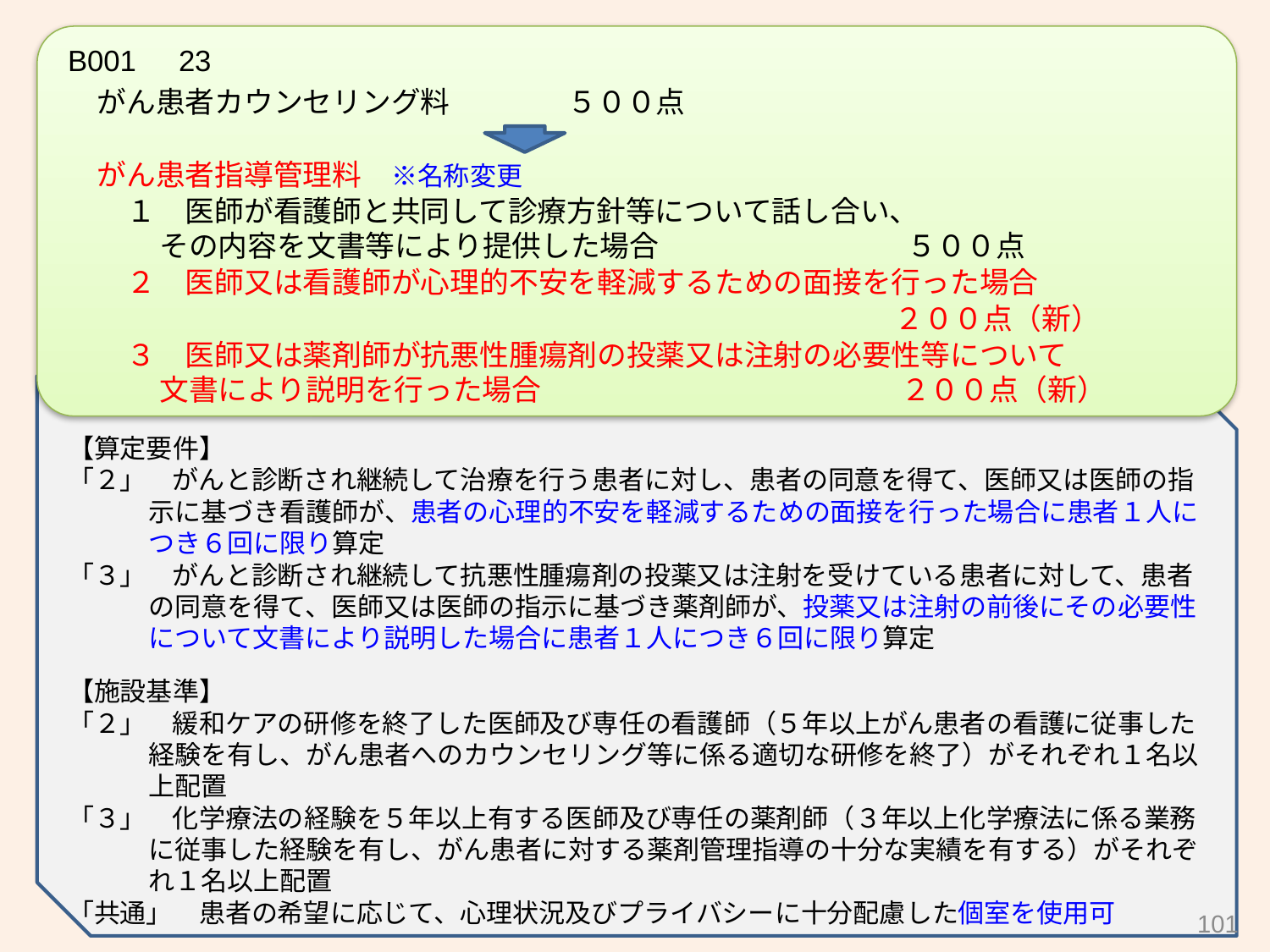

B001　23
　がん患者カウンセリング料　　　　５００点

　がん患者指導管理料　※名称変更
　　１　医師が看護師と共同して診療方針等について話し合い、
その内容を文書等により提供した場合　　　　　　　　  ５００点
　　２　医師又は看護師が心理的不安を軽減するための面接を行った場合
　　　　　　　　　　　　　  　　　　　　　　　　　　　　   ２００点（新）
　　３　医師又は薬剤師が抗悪性腫瘍剤の投薬又は注射の必要性等について
文書により説明を行った場合　　　　　　　　　　　　 ２００点（新）

【算定要件】
「２」　がんと診断され継続して治療を行う患者に対し、患者の同意を得て、医師又は医師の指示に基づき看護師が、患者の心理的不安を軽減するための面接を行った場合に患者１人につき６回に限り算定
「３」　がんと診断され継続して抗悪性腫瘍剤の投薬又は注射を受けている患者に対して、患者の同意を得て、医師又は医師の指示に基づき薬剤師が、投薬又は注射の前後にその必要性について文書により説明した場合に患者１人につき６回に限り算定

【施設基準】
「２」　緩和ケアの研修を終了した医師及び専任の看護師（５年以上がん患者の看護に従事した経験を有し、がん患者へのカウンセリング等に係る適切な研修を終了）がそれぞれ１名以上配置
「３」　化学療法の経験を５年以上有する医師及び専任の薬剤師（３年以上化学療法に係る業務に従事した経験を有し、がん患者に対する薬剤管理指導の十分な実績を有する）がそれぞれ１名以上配置
「共通」　患者の希望に応じて、心理状況及びプライバシーに十分配慮した個室を使用可

101